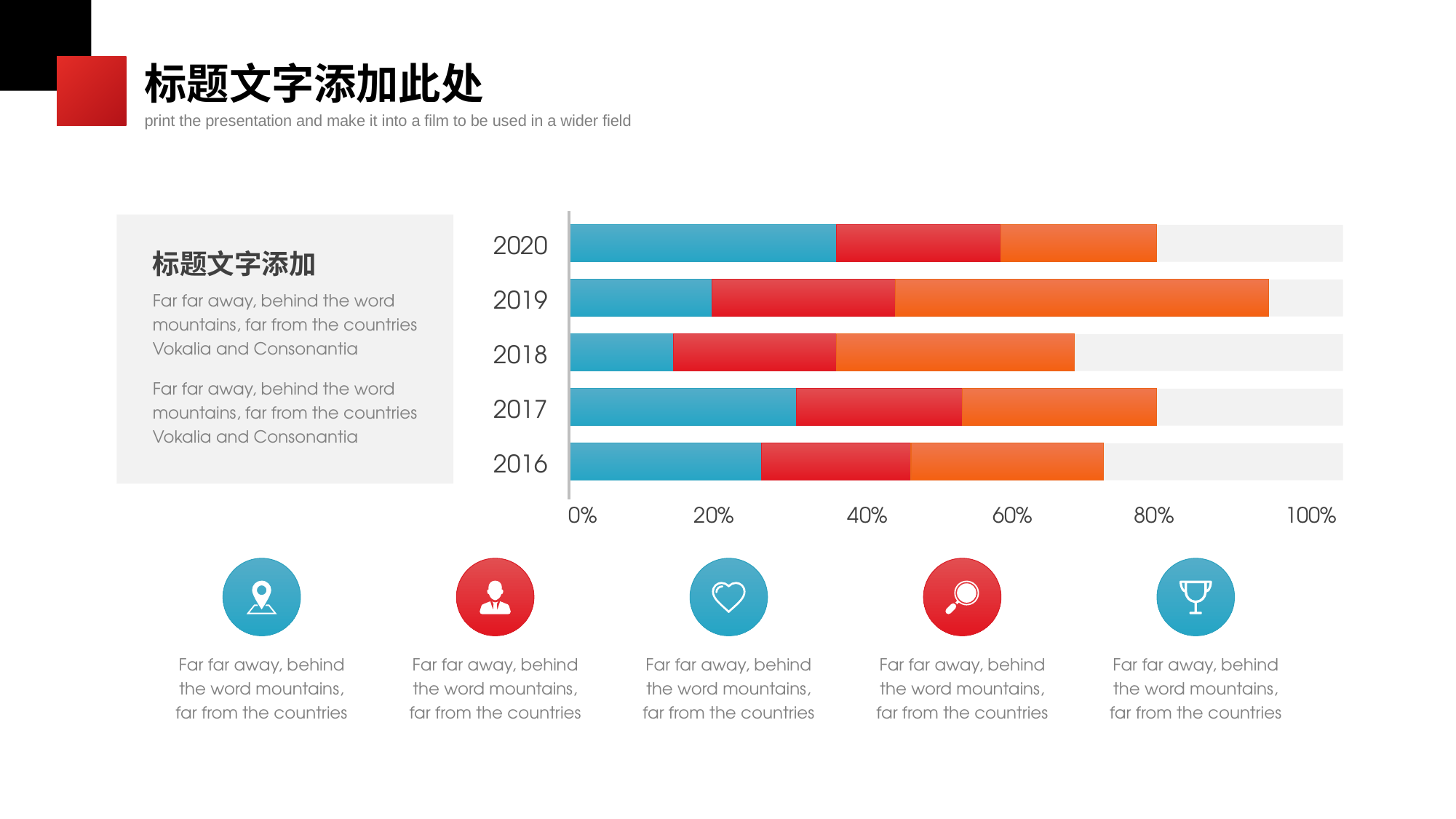

标题文字添加此处
print the presentation and make it into a film to be used in a wider field

2020

2019

2018

2017

2016

0%
20%
40%
60%
80%
100%

标题文字添加
Far far away, behind the word mountains, far from the countries Vokalia and Consonantia
Far far away, behind the word mountains, far from the countries Vokalia and Consonantia

Far far away, behind the word mountains, far from the countries
Far far away, behind the word mountains, far from the countries
Far far away, behind the word mountains, far from the countries
Far far away, behind the word mountains, far from the countries
Far far away, behind the word mountains, far from the countries